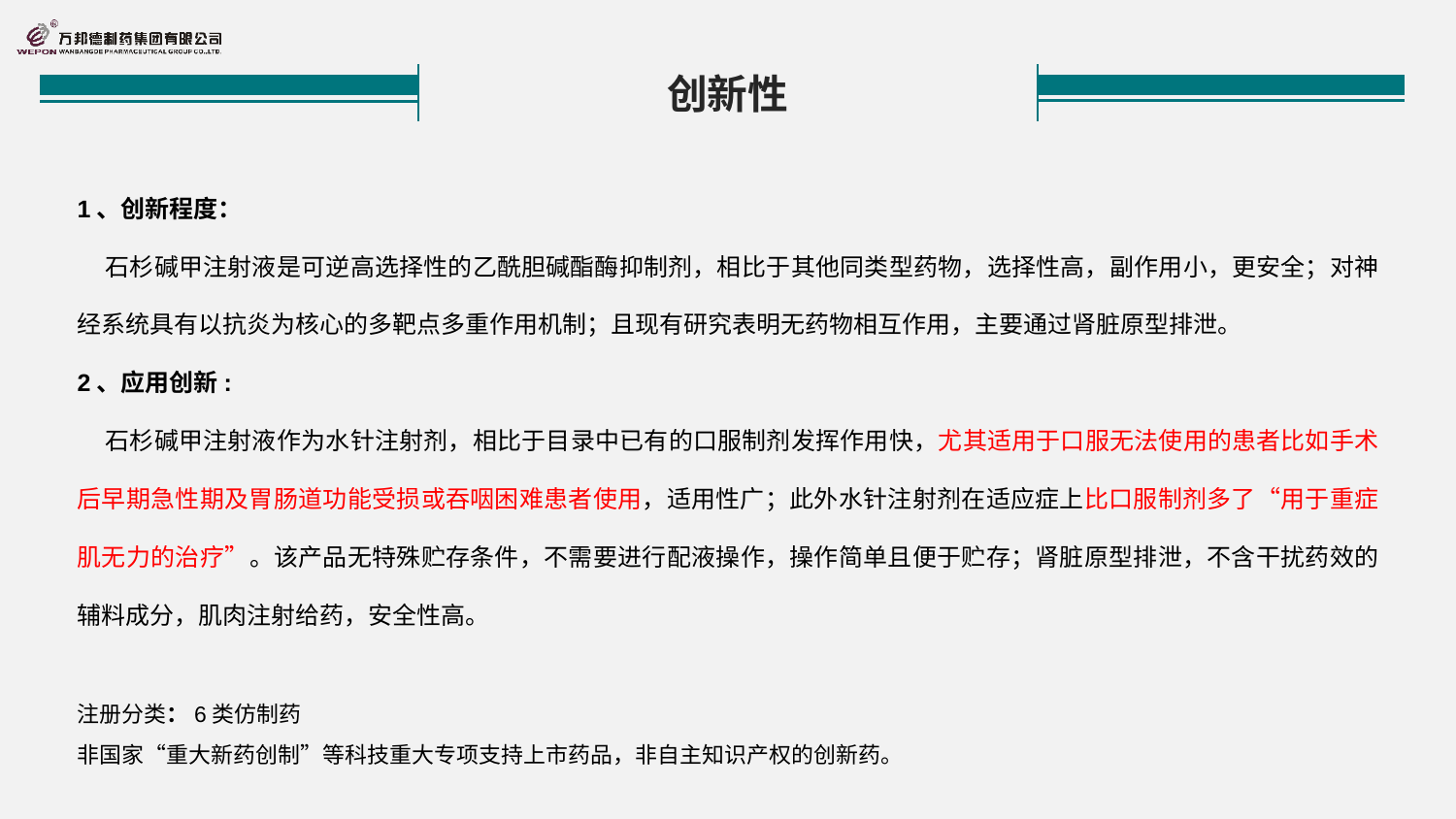

创新性
1、创新程度：
    石杉碱甲注射液是可逆高选择性的乙酰胆碱酯酶抑制剂，相比于其他同类型药物，选择性高，副作用小，更安全；对神经系统具有以抗炎为核心的多靶点多重作用机制；且现有研究表明无药物相互作用，主要通过肾脏原型排泄。
2、应用创新:
    石杉碱甲注射液作为水针注射剂，相比于目录中已有的口服制剂发挥作用快，尤其适用于口服无法使用的患者比如手术后早期急性期及胃肠道功能受损或吞咽困难患者使用，适用性广；此外水针注射剂在适应症上比口服制剂多了“用于重症肌无力的治疗”。该产品无特殊贮存条件，不需要进行配液操作，操作简单且便于贮存；肾脏原型排泄，不含干扰药效的辅料成分，肌肉注射给药，安全性高。
注册分类：6类仿制药
非国家“重大新药创制”等科技重大专项支持上市药品，非自主知识产权的创新药。